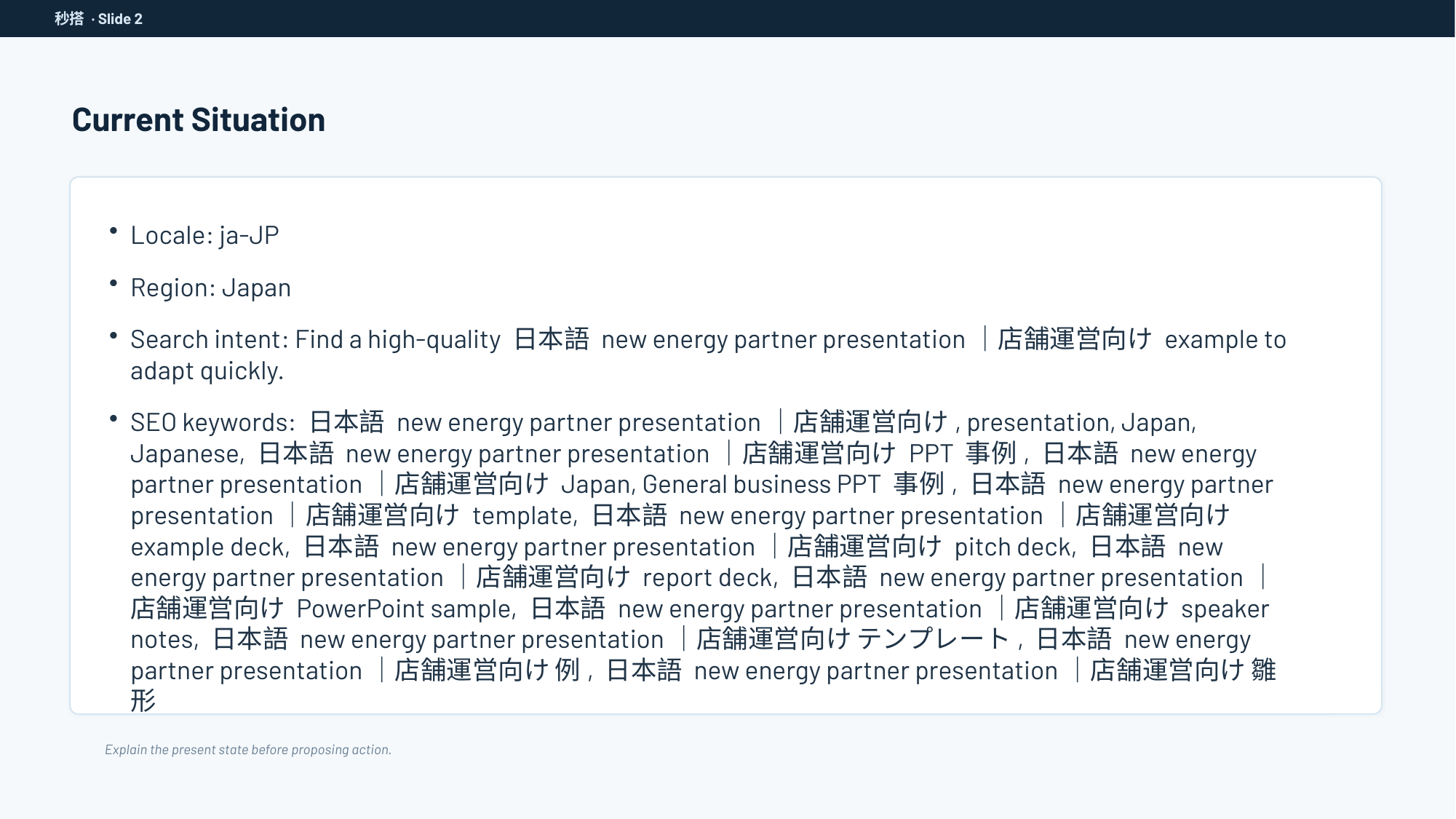

秒搭 · Slide 2
Current Situation

Locale: ja-JP
Region: Japan
Search intent: Find a high-quality 日本語 new energy partner presentation｜店舗運営向け example to adapt quickly.
SEO keywords: 日本語 new energy partner presentation｜店舗運営向け, presentation, Japan, Japanese, 日本語 new energy partner presentation｜店舗運営向け PPT 事例, 日本語 new energy partner presentation｜店舗運営向け Japan, General business PPT 事例, 日本語 new energy partner presentation｜店舗運営向け template, 日本語 new energy partner presentation｜店舗運営向け example deck, 日本語 new energy partner presentation｜店舗運営向け pitch deck, 日本語 new energy partner presentation｜店舗運営向け report deck, 日本語 new energy partner presentation｜店舗運営向け PowerPoint sample, 日本語 new energy partner presentation｜店舗運営向け speaker notes, 日本語 new energy partner presentation｜店舗運営向け テンプレート, 日本語 new energy partner presentation｜店舗運営向け 例, 日本語 new energy partner presentation｜店舗運営向け 雛形
Explain the present state before proposing action.